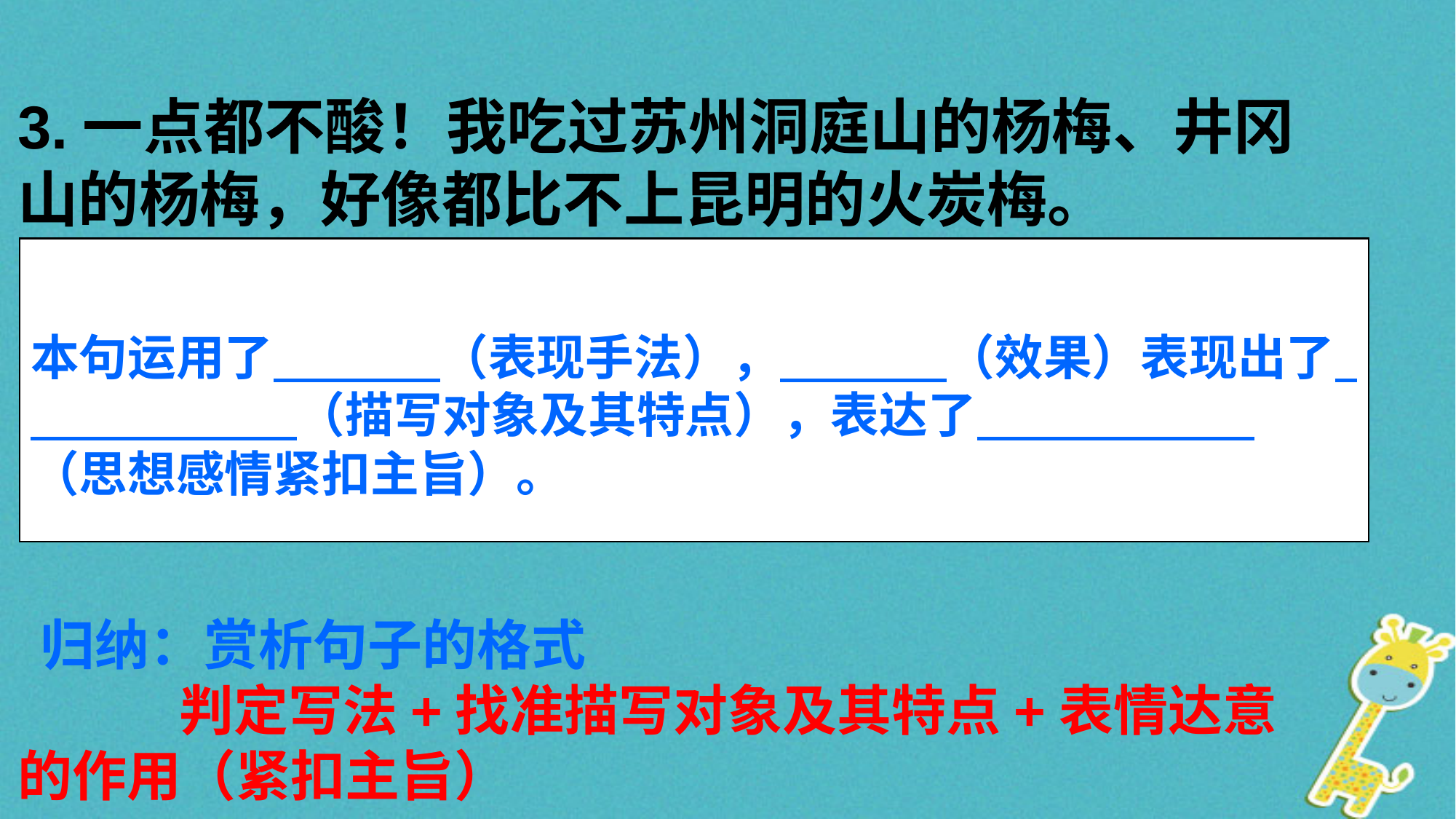

# 3.一点都不酸！我吃过苏州洞庭山的杨梅、井冈山的杨梅，好像都比不上昆明的火炭梅。

本句运用了               （表现手法），               （效果）表现出了                           （描写对象及其特点），表达了                          （思想感情紧扣主旨）。

 归纳：赏析句子的格式
            判定写法+找准描写对象及其特点+表情达意的作用（紧扣主旨）